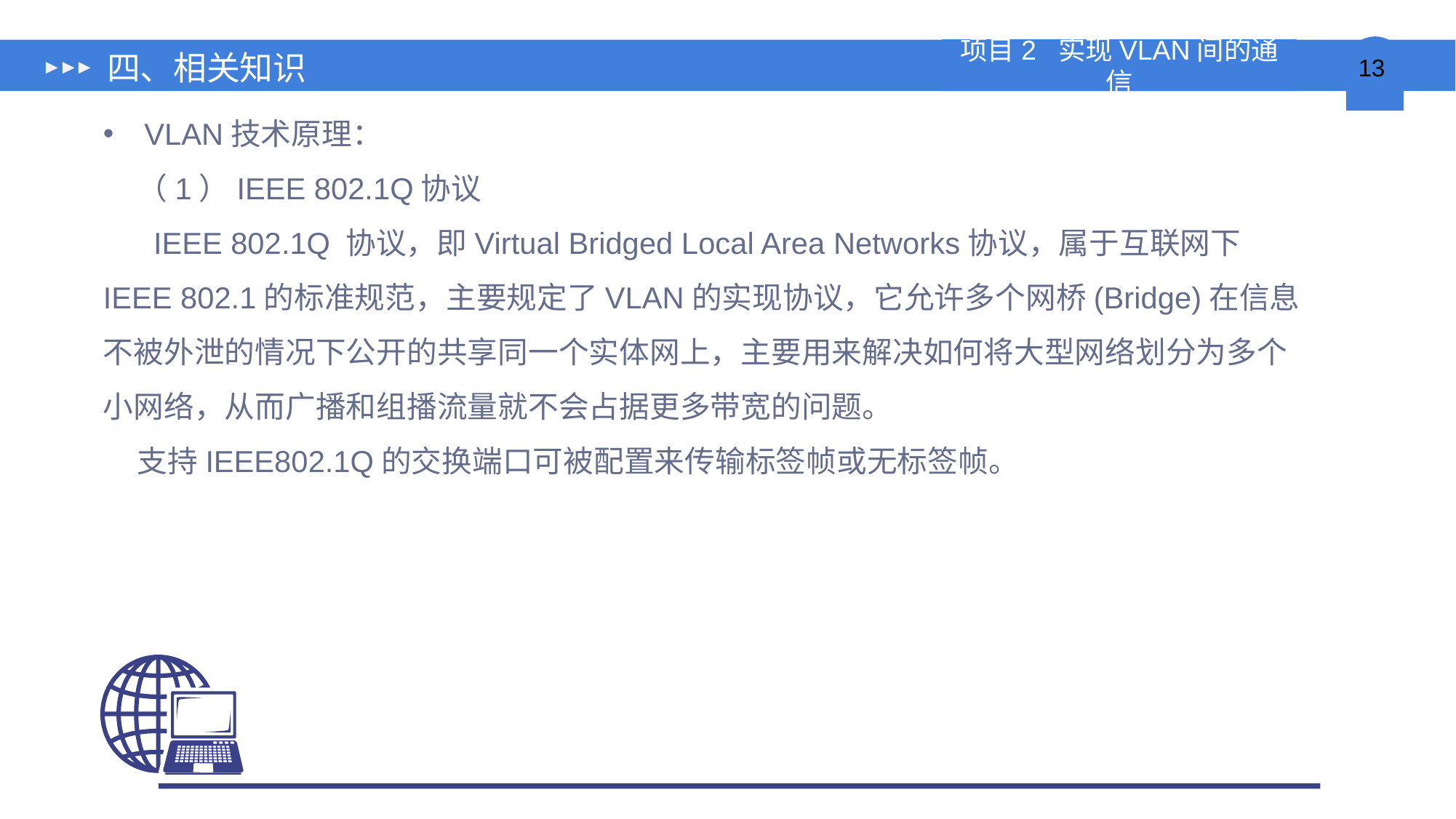

# 四、相关知识
VLAN技术原理：
    （1）IEEE 802.1Q协议
      IEEE 802.1Q 协议，即Virtual Bridged Local Area Networks协议，属于互联网下IEEE 802.1的标准规范，主要规定了VLAN的实现协议，它允许多个网桥(Bridge)在信息不被外泄的情况下公开的共享同一个实体网上，主要用来解决如何将大型网络划分为多个小网络，从而广播和组播流量就不会占据更多带宽的问题。
    支持IEEE802.1Q的交换端口可被配置来传输标签帧或无标签帧。